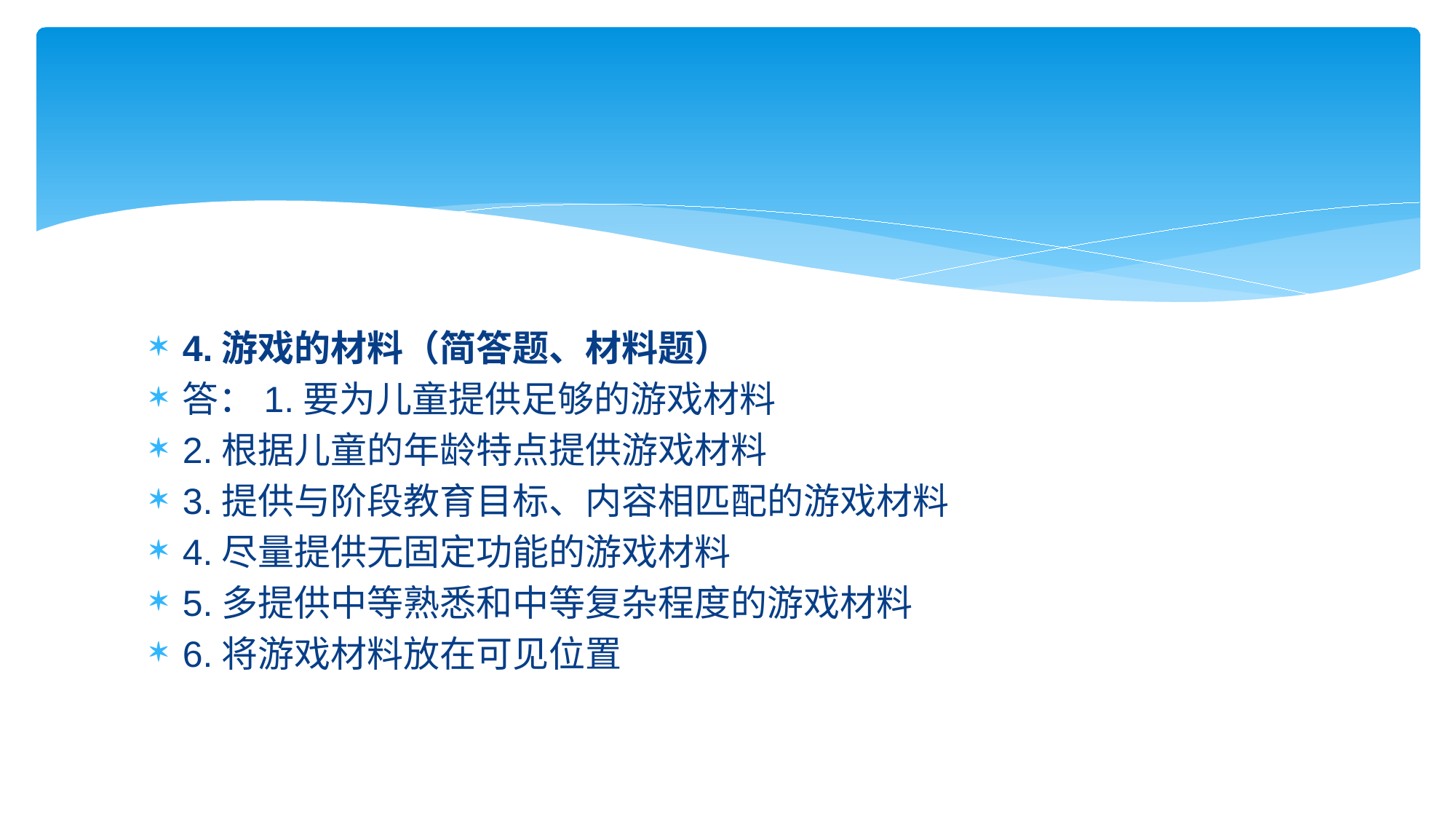

#
4.游戏的材料（简答题、材料题）
答：1.要为儿童提供足够的游戏材料
2.根据儿童的年龄特点提供游戏材料
3.提供与阶段教育目标、内容相匹配的游戏材料
4.尽量提供无固定功能的游戏材料
5.多提供中等熟悉和中等复杂程度的游戏材料
6.将游戏材料放在可见位置